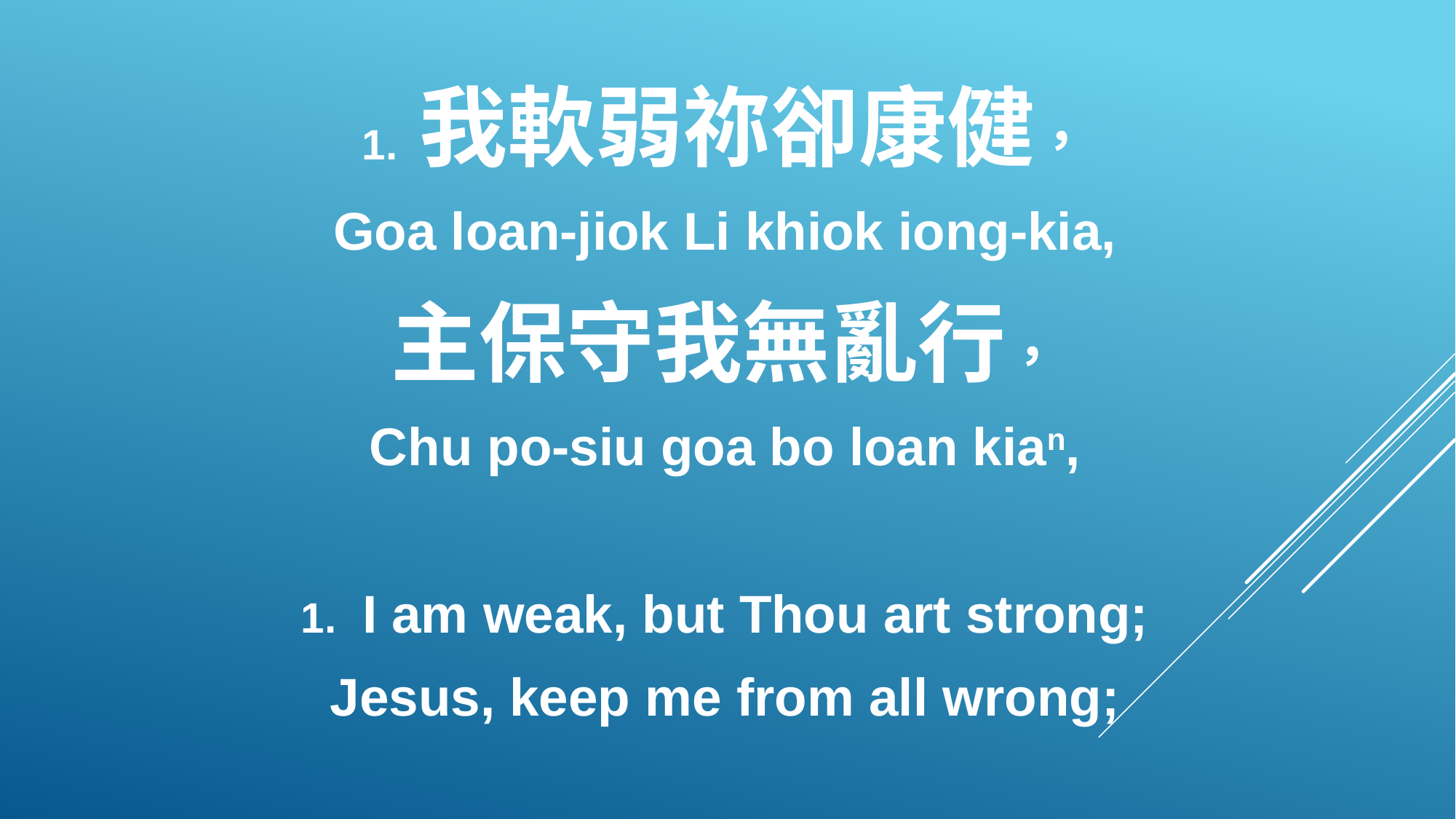

1. 我軟弱祢卻康健，
Goa loan-jiok Li khiok iong-kia,
主保守我無亂行，
Chu po-siu goa bo loan kian,

I am weak, but Thou art strong;
Jesus, keep me from all wrong;